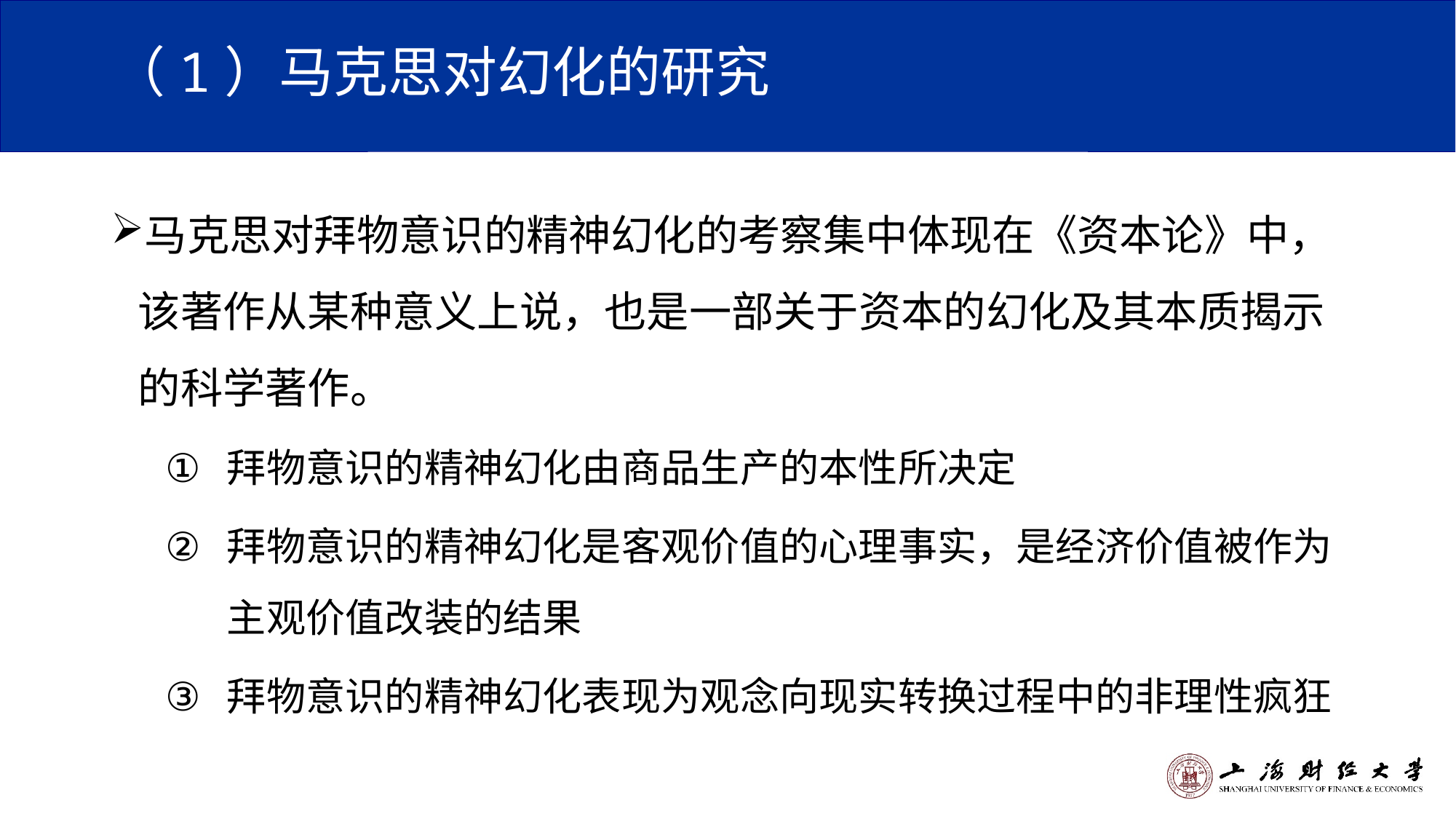

# （1）马克思对幻化的研究
马克思对拜物意识的精神幻化的考察集中体现在《资本论》中，该著作从某种意义上说，也是一部关于资本的幻化及其本质揭示的科学著作。
拜物意识的精神幻化由商品生产的本性所决定
拜物意识的精神幻化是客观价值的心理事实，是经济价值被作为主观价值改装的结果
拜物意识的精神幻化表现为观念向现实转换过程中的非理性疯狂